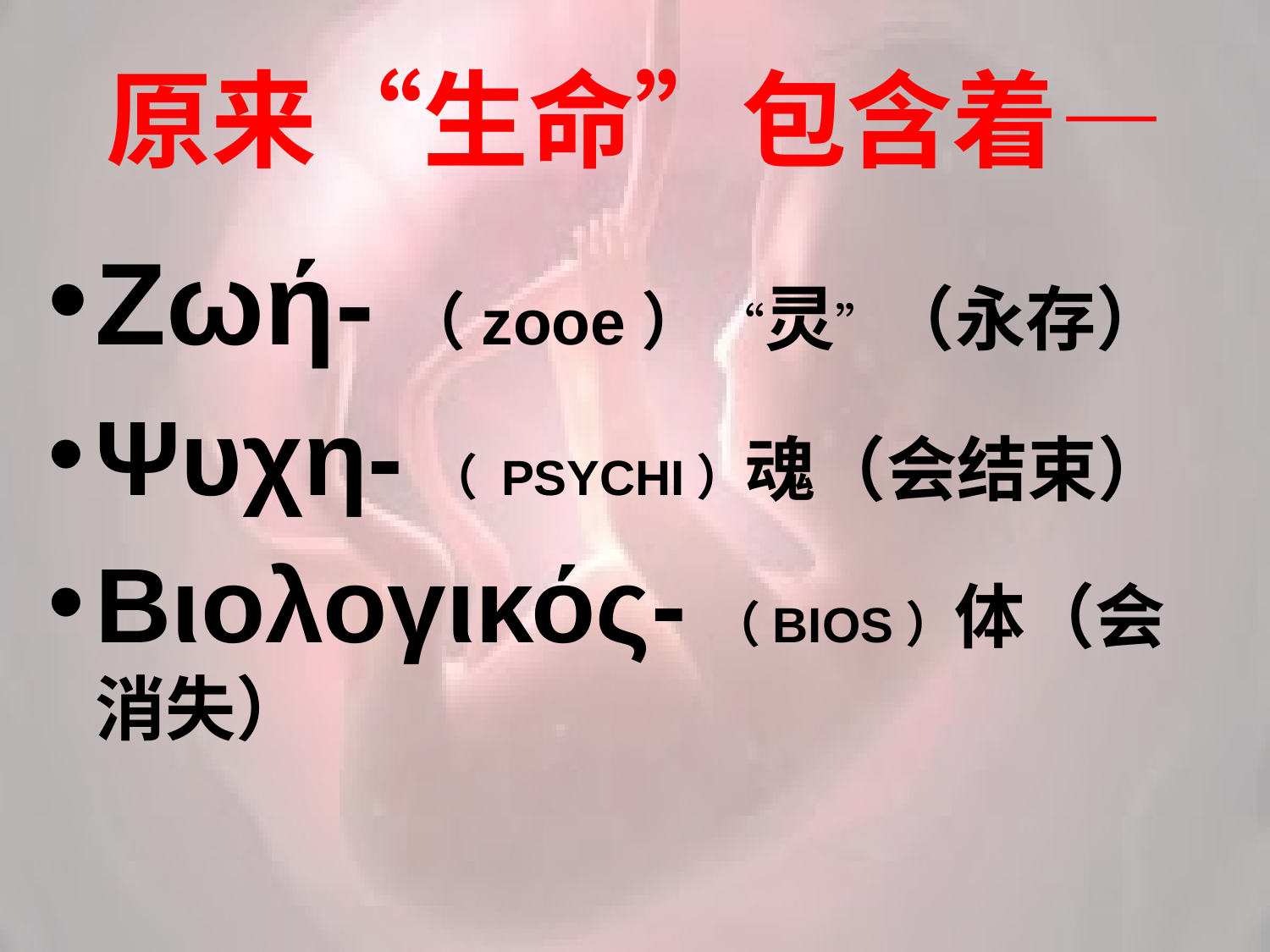

# 原来“生命”包含着—
Ζωή-（zooe） “灵”（永存）
Ψυχη-（ PSYCHI）魂（会结束）
Βιολογικός-（BIOS）体（会消失）